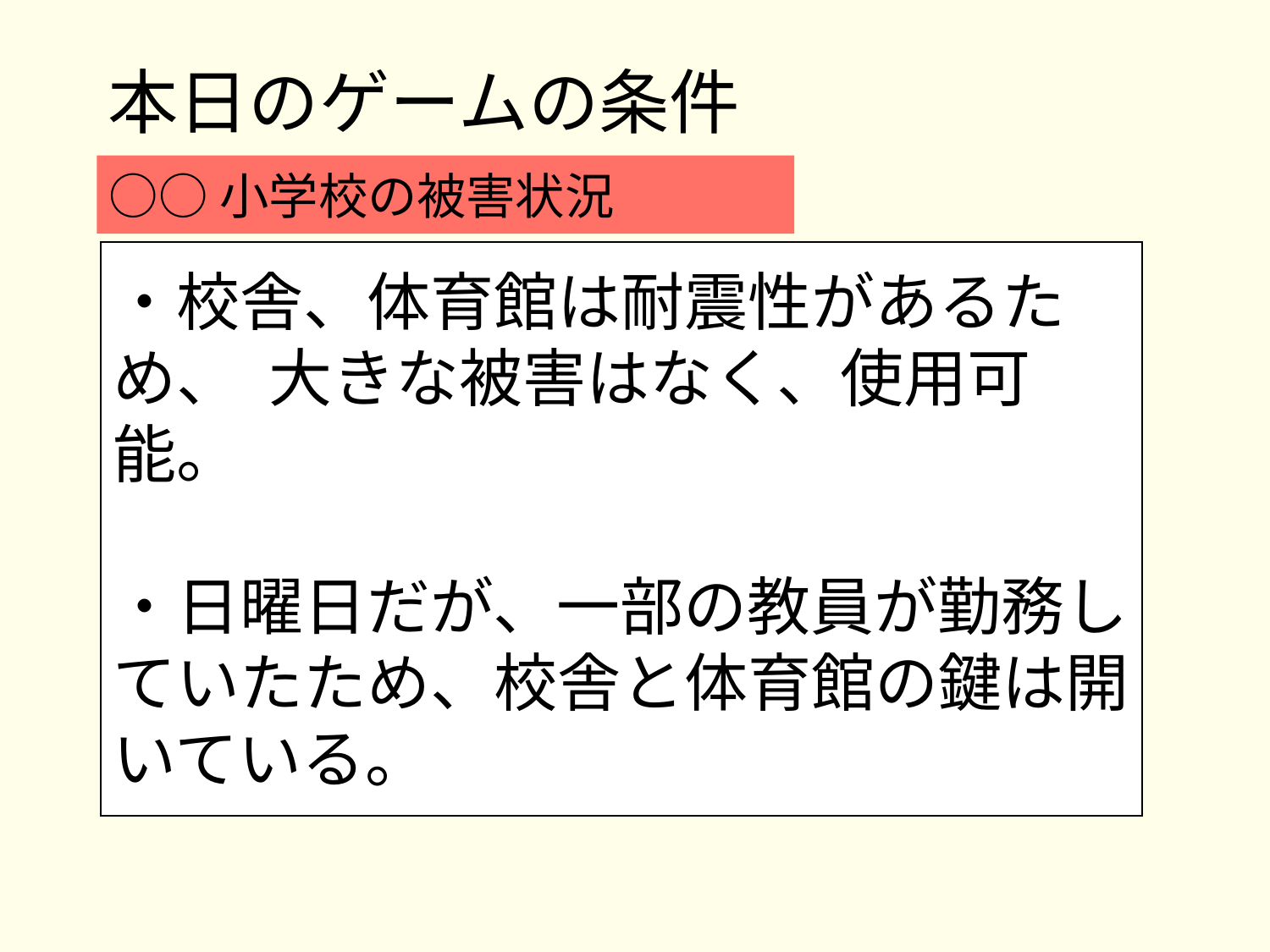

本日のゲームの条件
○○小学校の被害状況
・校舎、体育館は耐震性があるため、  大きな被害はなく、使用可能。

・日曜日だが、一部の教員が勤務していたため、校舎と体育館の鍵は開いている。